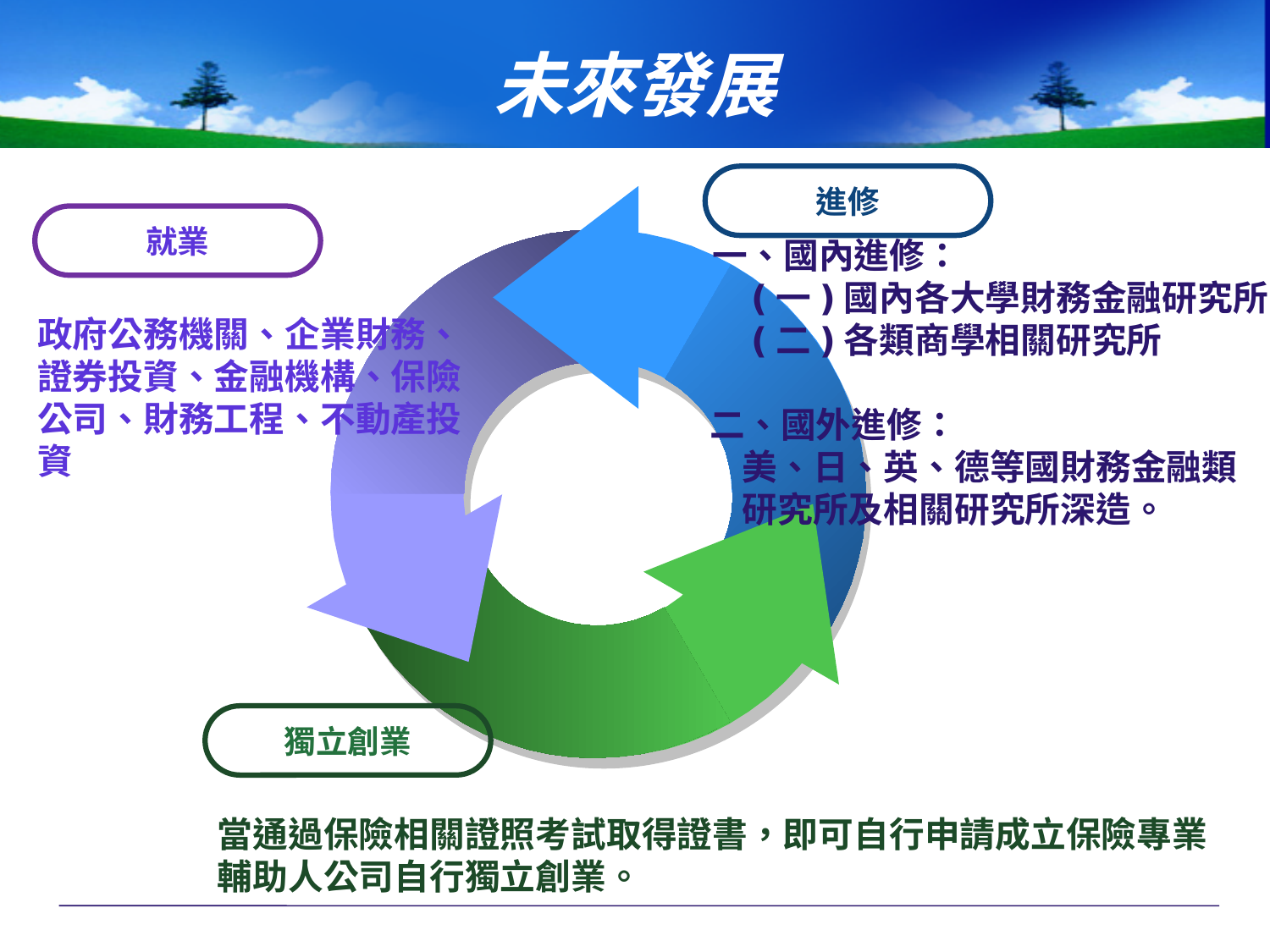

未來發展
進修

就業
　一、國內進修：
      (一)國內各大學財務金融研究所
      (二)各類商學相關研究所

   二、國外進修：
       美、日、英、德等國財務金融類
       研究所及相關研究所深造。
政府公務機關、企業財務、證券投資、金融機構、保險公司、財務工程、不動產投資
獨立創業
當通過保險相關證照考試取得證書，即可自行申請成立保險專業輔助人公司自行獨立創業。